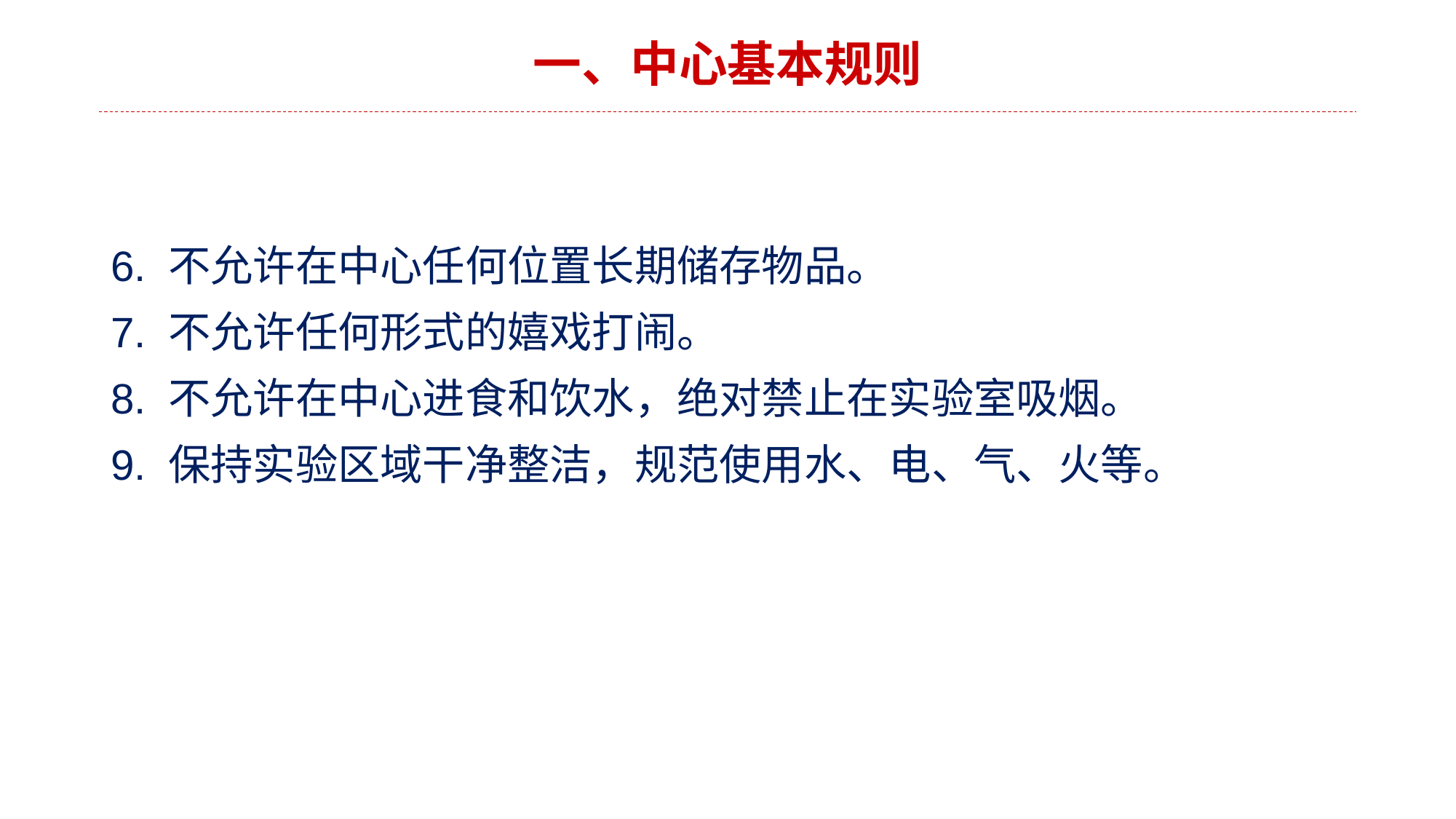

一、中心基本规则
6. 不允许在中心任何位置长期储存物品。
7. 不允许任何形式的嬉戏打闹。
8. 不允许在中心进食和饮水，绝对禁止在实验室吸烟。
9. 保持实验区域干净整洁，规范使用水、电、气、火等。